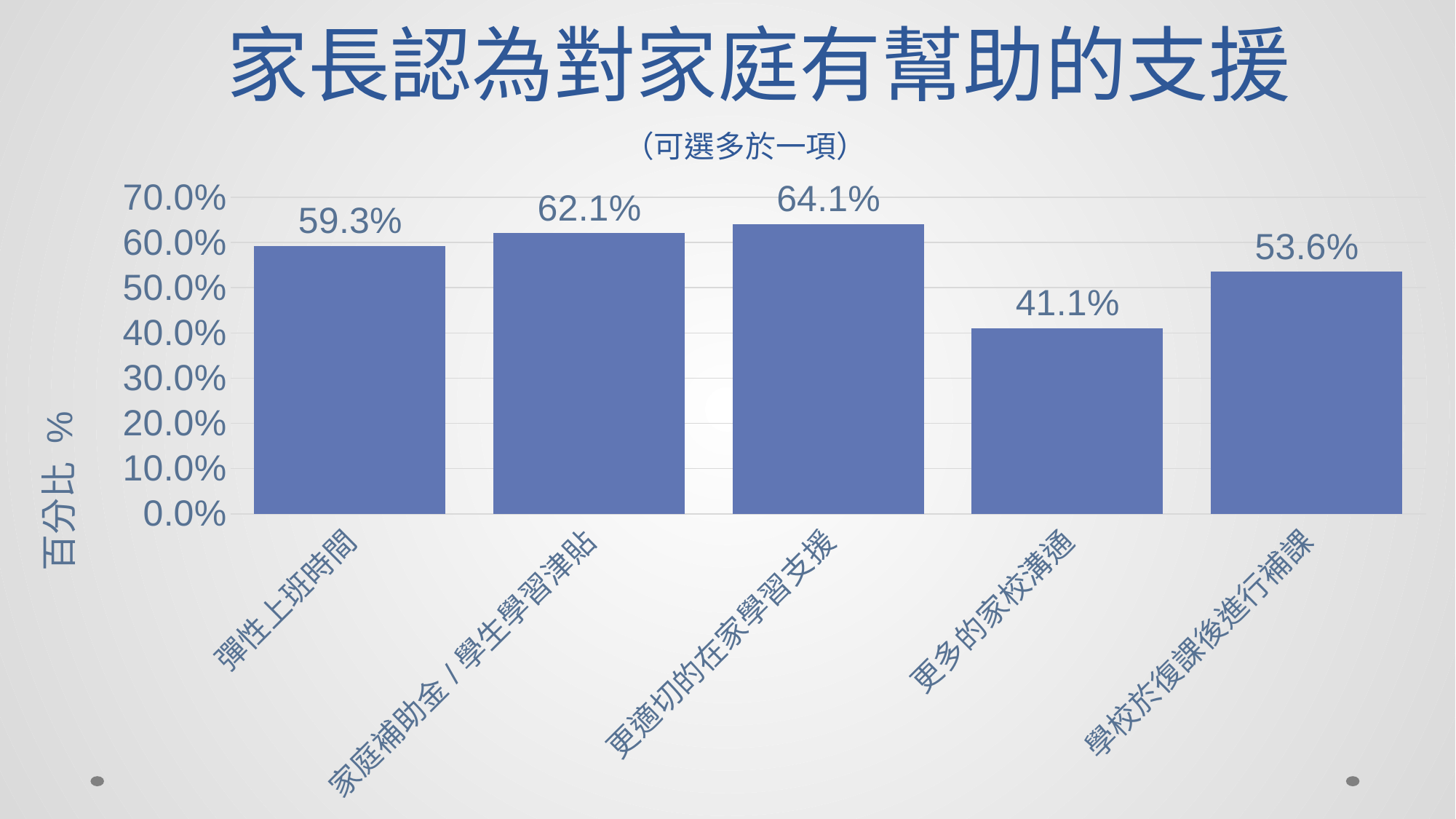

# 家長認為對家庭有幫助的支援
（可選多於一項）

### Chart

| Category |  |
|---|---|
| 彈性上班時間 | 0.593 |
| 家庭補助金/學生學習津貼 | 0.621 |
| 更適切的在家學習支援 | 0.641 |
| 更多的家校溝通 | 0.411 |
| 學校於復課後進行補課 | 0.536 |